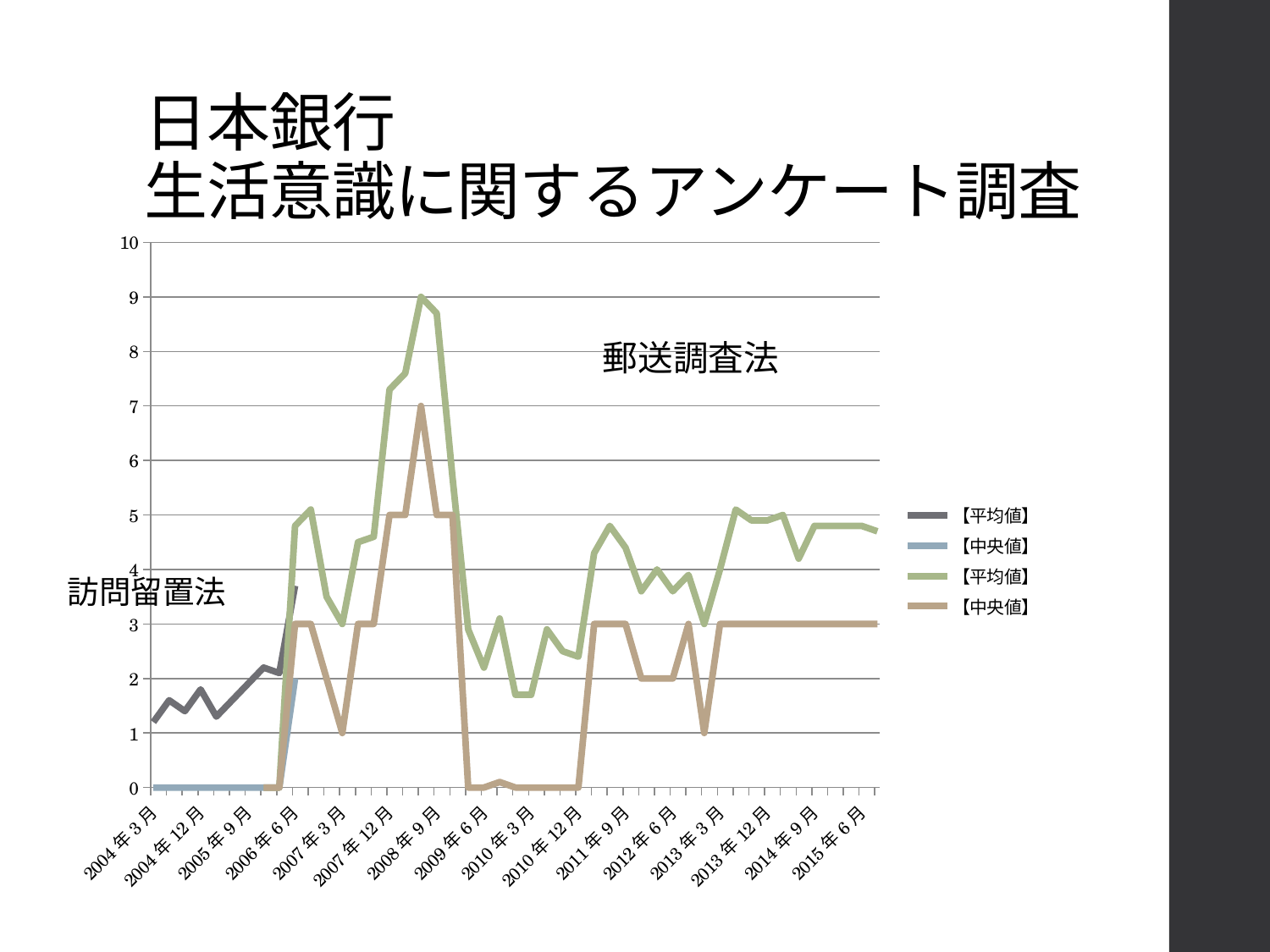

# 日本銀行 生活意識に関するアンケート調査

[unsupported chart]

郵送調査法
訪問留置法